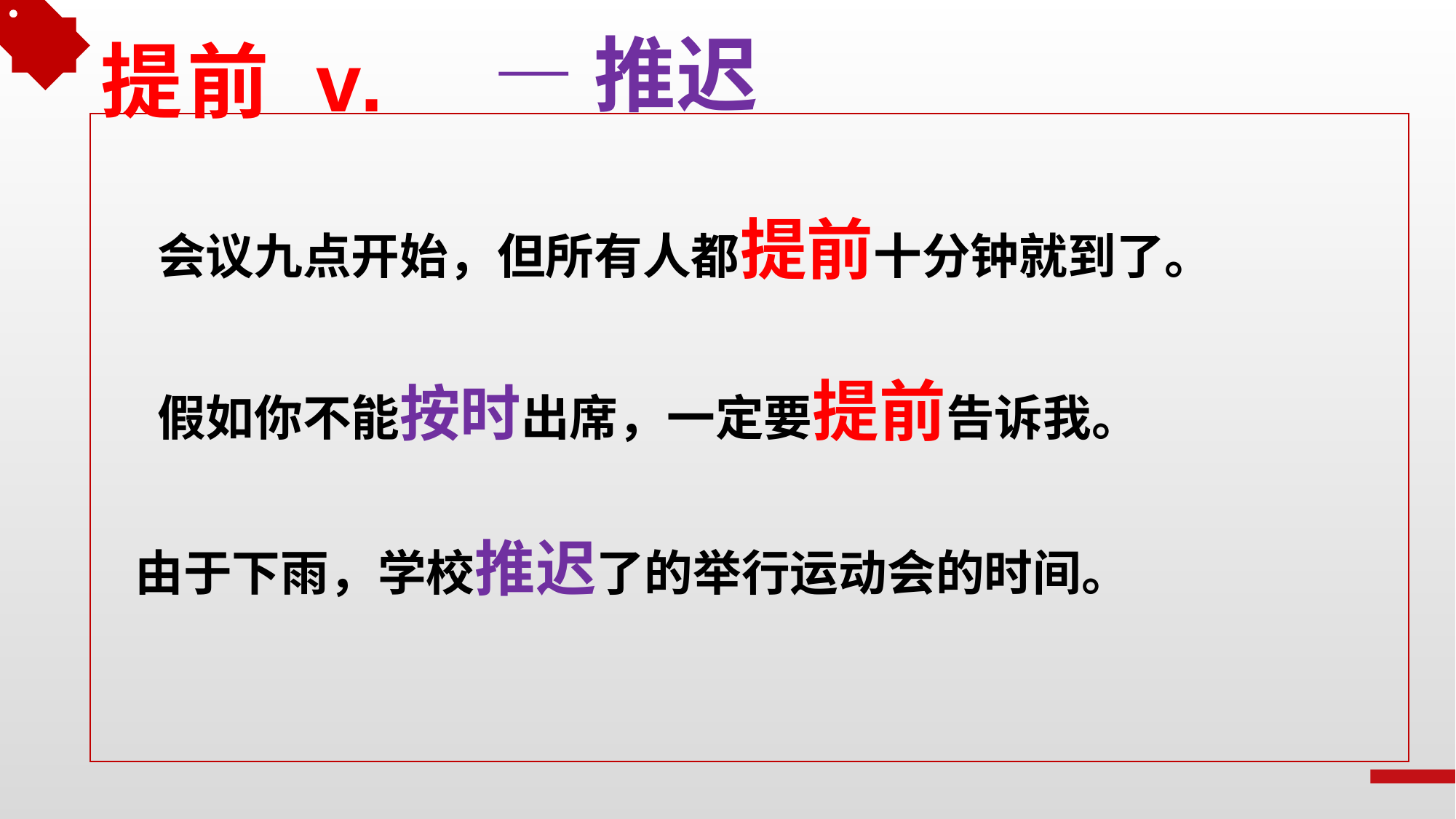

# 提前 v.
—推迟

会议九点开始，但所有人都提前十分钟就到了。
假如你不能按时出席，一定要提前告诉我。
由于下雨，学校推迟了的举行运动会的时间。